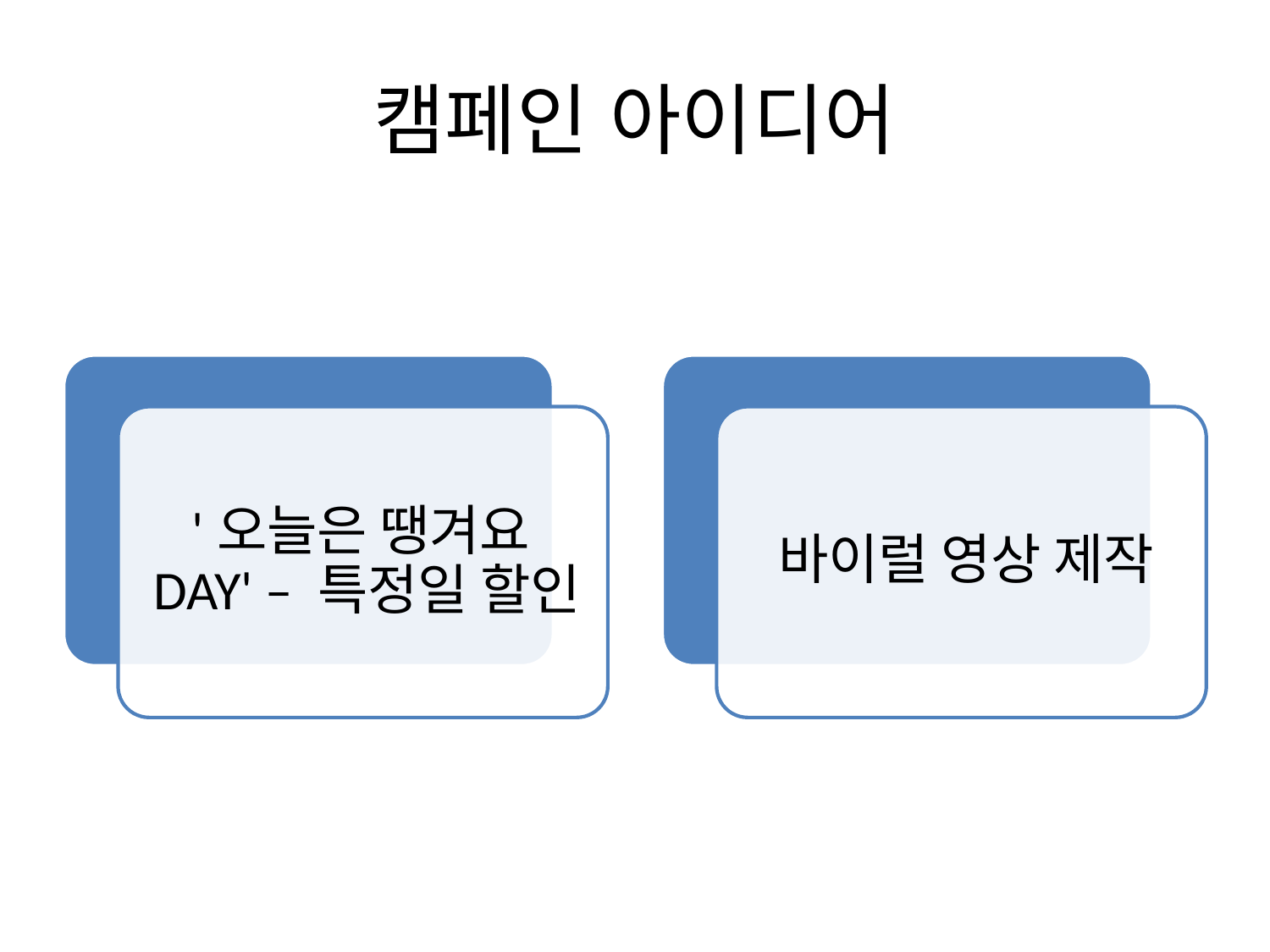

# 캠페인 아이디어
'오늘은 땡겨요DAY' – 특정일 할인
바이럴 영상 제작